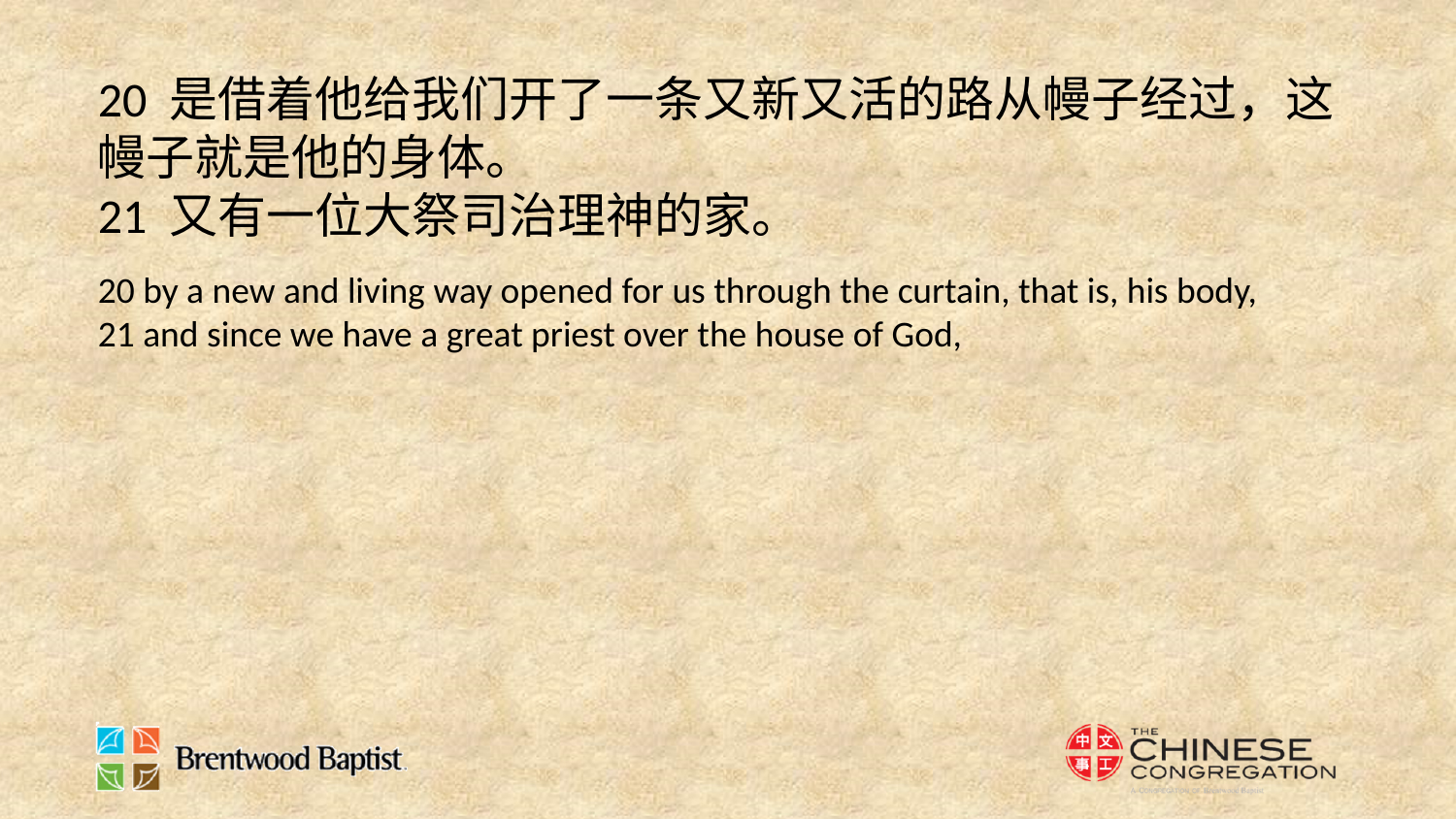

20 是借着他给我们开了一条又新又活的路从幔子经过，这幔子就是他的身体。
21 又有一位大祭司治理神的家。

20 by a new and living way opened for us through the curtain, that is, his body,
21 and since we have a great priest over the house of God,